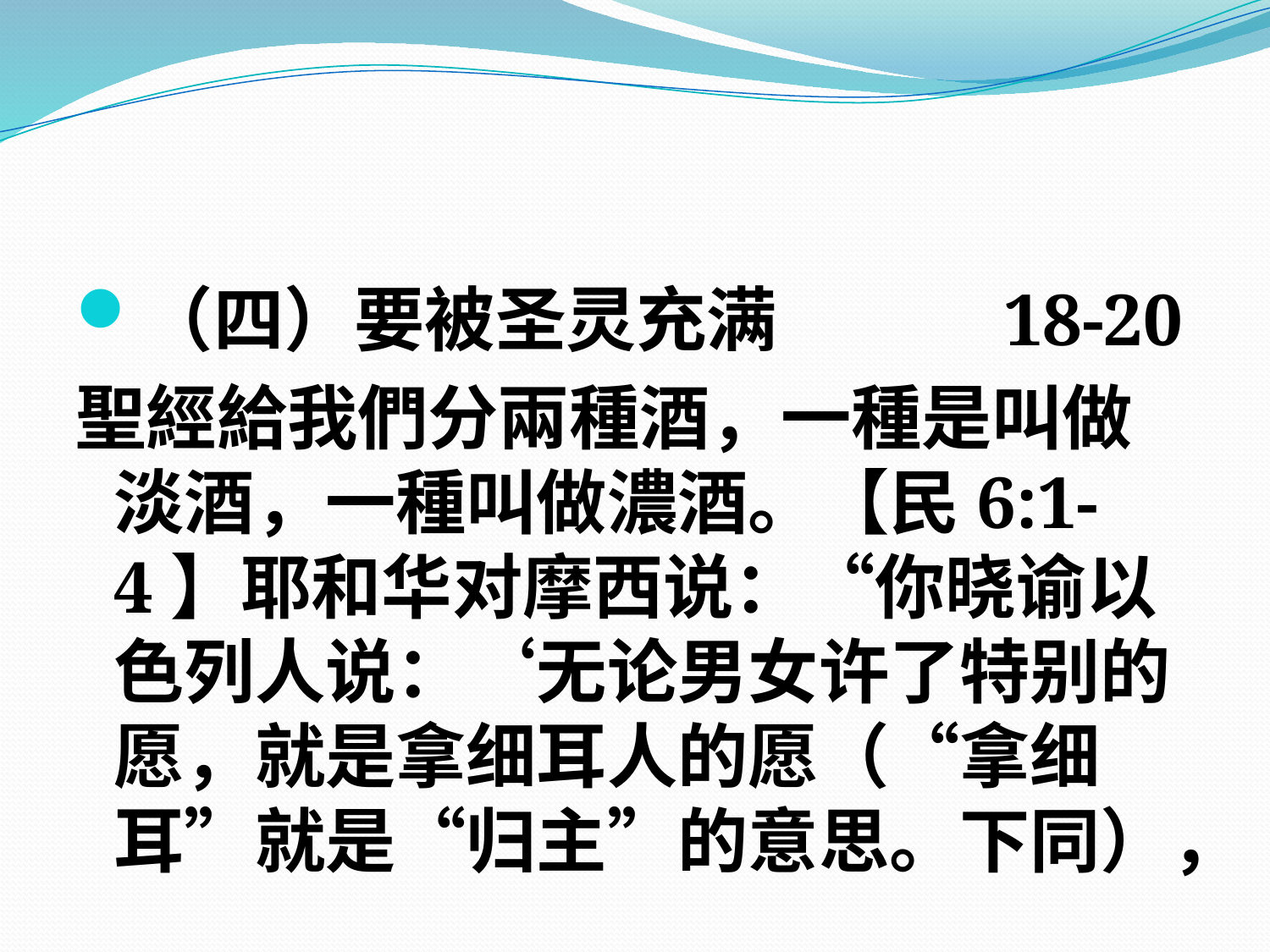

#
（四）要被圣灵充满             18-20
聖經給我們分兩種酒，一種是叫做淡酒，一種叫做濃酒。【民6:1-4】耶和华对摩西说：“你晓谕以色列人说：‘无论男女许了特别的愿，就是拿细耳人的愿（“拿细耳”就是“归主”的意思。下同），